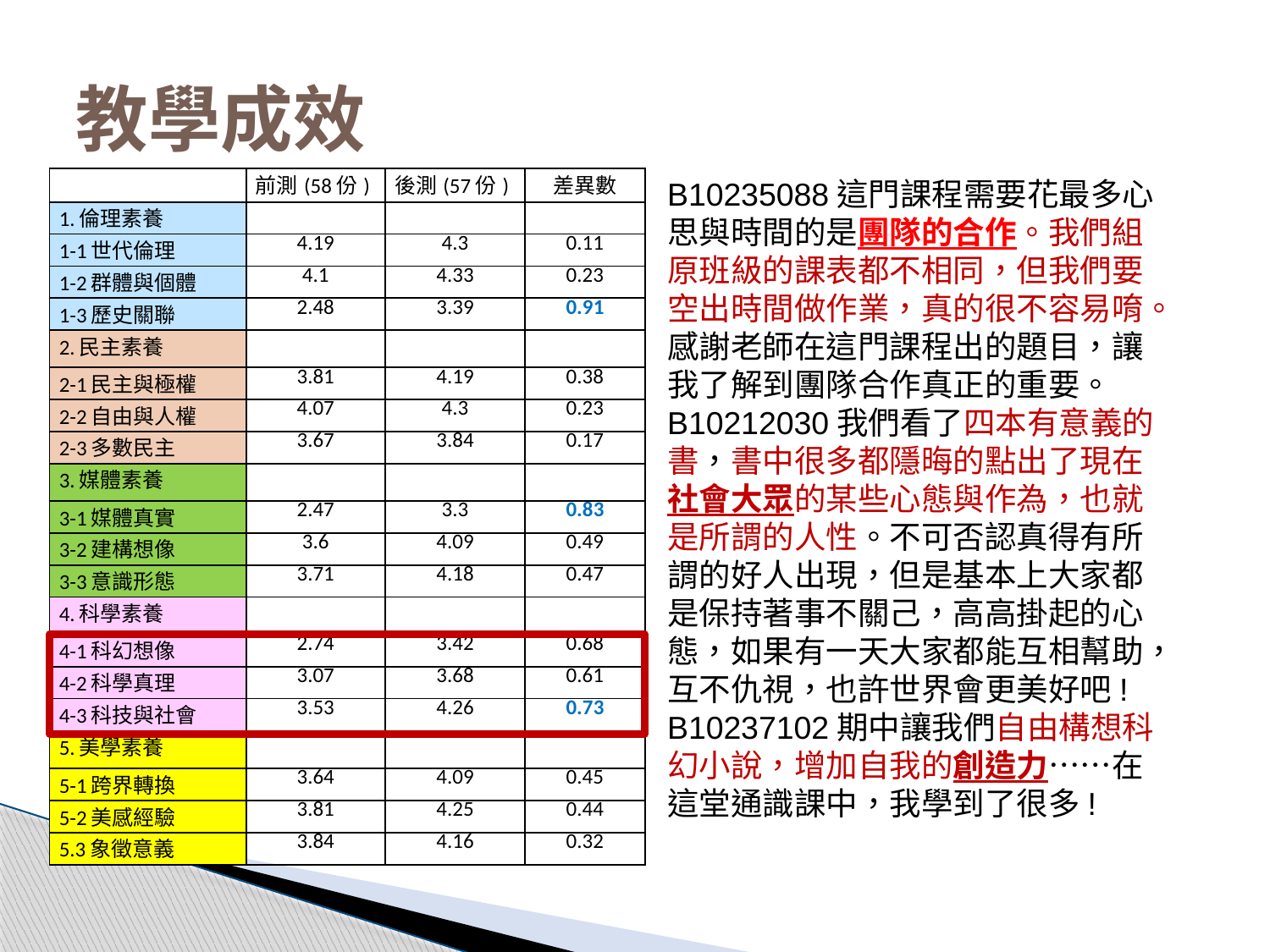

# 教學成效
|  | 前測(58份) | 後測(57份) | 差異數 |
| --- | --- | --- | --- |
| 1.倫理素養 |  |  |  |
| 1-1世代倫理 | 4.19 | 4.3 | 0.11 |
| 1-2群體與個體 | 4.1 | 4.33 | 0.23 |
| 1-3歷史關聯 | 2.48 | 3.39 | 0.91 |
| 2.民主素養 |  |  |  |
| 2-1民主與極權 | 3.81 | 4.19 | 0.38 |
| 2-2自由與人權 | 4.07 | 4.3 | 0.23 |
| 2-3多數民主 | 3.67 | 3.84 | 0.17 |
| 3.媒體素養 |  |  |  |
| 3-1媒體真實 | 2.47 | 3.3 | 0.83 |
| 3-2建構想像 | 3.6 | 4.09 | 0.49 |
| 3-3意識形態 | 3.71 | 4.18 | 0.47 |
| 4.科學素養 |  |  |  |
| 4-1科幻想像 | 2.74 | 3.42 | 0.68 |
| 4-2科學真理 | 3.07 | 3.68 | 0.61 |
| 4-3科技與社會 | 3.53 | 4.26 | 0.73 |
| 5.美學素養 |  |  |  |
| 5-1跨界轉換 | 3.64 | 4.09 | 0.45 |
| 5-2美感經驗 | 3.81 | 4.25 | 0.44 |
| 5.3象徵意義 | 3.84 | 4.16 | 0.32 |
B10235088這門課程需要花最多心思與時間的是團隊的合作。我們組原班級的課表都不相同，但我們要空出時間做作業，真的很不容易唷。感謝老師在這門課程出的題目，讓我了解到團隊合作真正的重要。
B10212030我們看了四本有意義的書，書中很多都隱晦的點出了現在社會大眾的某些心態與作為，也就是所謂的人性。不可否認真得有所謂的好人出現，但是基本上大家都是保持著事不關己，高高掛起的心態，如果有一天大家都能互相幫助，互不仇視，也許世界會更美好吧!
B10237102期中讓我們自由構想科幻小說，增加自我的創造力……在這堂通識課中，我學到了很多!